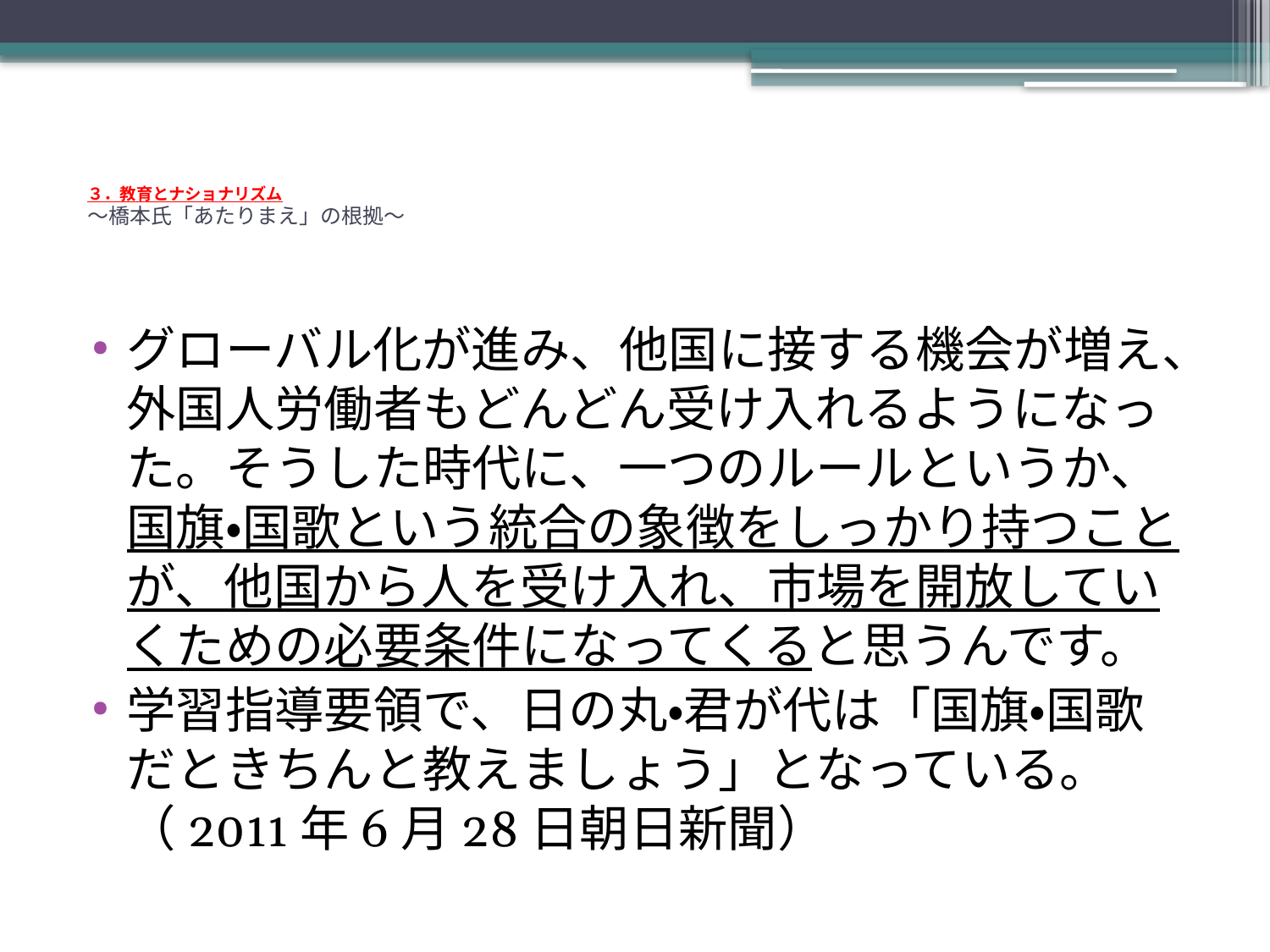

# ３．教育とナショナリズム ～橋本氏「あたりまえ」の根拠～
グローバル化が進み、他国に接する機会が増え、外国人労働者もどんどん受け入れるようになった。そうした時代に、一つのルールというか、国旗・国歌という統合の象徴をしっかり持つことが、他国から人を受け入れ、市場を開放していくための必要条件になってくると思うんです。
学習指導要領で、日の丸・君が代は「国旗・国歌だときちんと教えましょう」となっている。 （2011年6月28日朝日新聞）